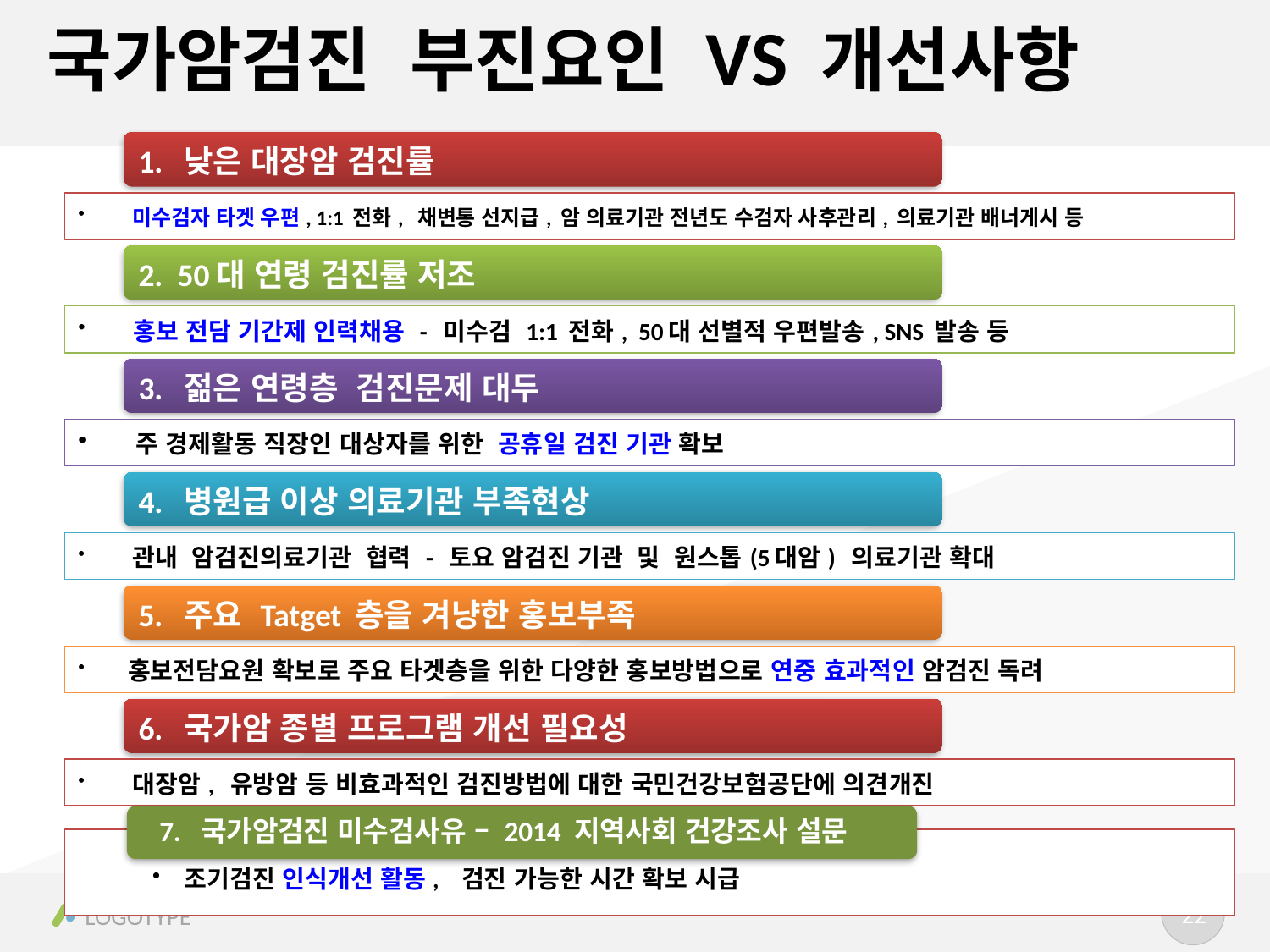

# 국가암검진  부진요인 VS 개선사항
1.  낮은 대장암 검진률
2.  50대 연령 검진률 저조
3.  젊은 연령층  검진문제 대두
4.  병원급 이상 의료기관 부족현상
5.  주요 Tatget 층을 겨냥한 홍보부족
  미수검자 타겟 우편, 1:1 전화,  채변통 선지급, 암 의료기관 전년도 수검자 사후관리, 의료기관 배너게시 등
  홍보 전담 기간제 인력채용 -  미수검 1:1 전화,  50대 선별적 우편발송, SNS 발송 등
  주 경제활동 직장인 대상자를 위한  공휴일 검진 기관 확보
  관내  암검진의료기관  협력 -  토요 암검진 기관  및  원스톱(5대암)  의료기관 확대
 홍보전담요원 확보로 주요 타겟층을 위한 다양한 홍보방법으로 연중 효과적인 암검진 독려
6.  국가암 종별 프로그램 개선 필요성
  대장암,  유방암 등 비효과적인 검진방법에 대한 국민건강보험공단에 의견개진

7.  국가암검진 미수검사유 – 2014 지역사회 건강조사 설문

  조기검진 인식개선 활동,   검진 가능한 시간 확보 시급